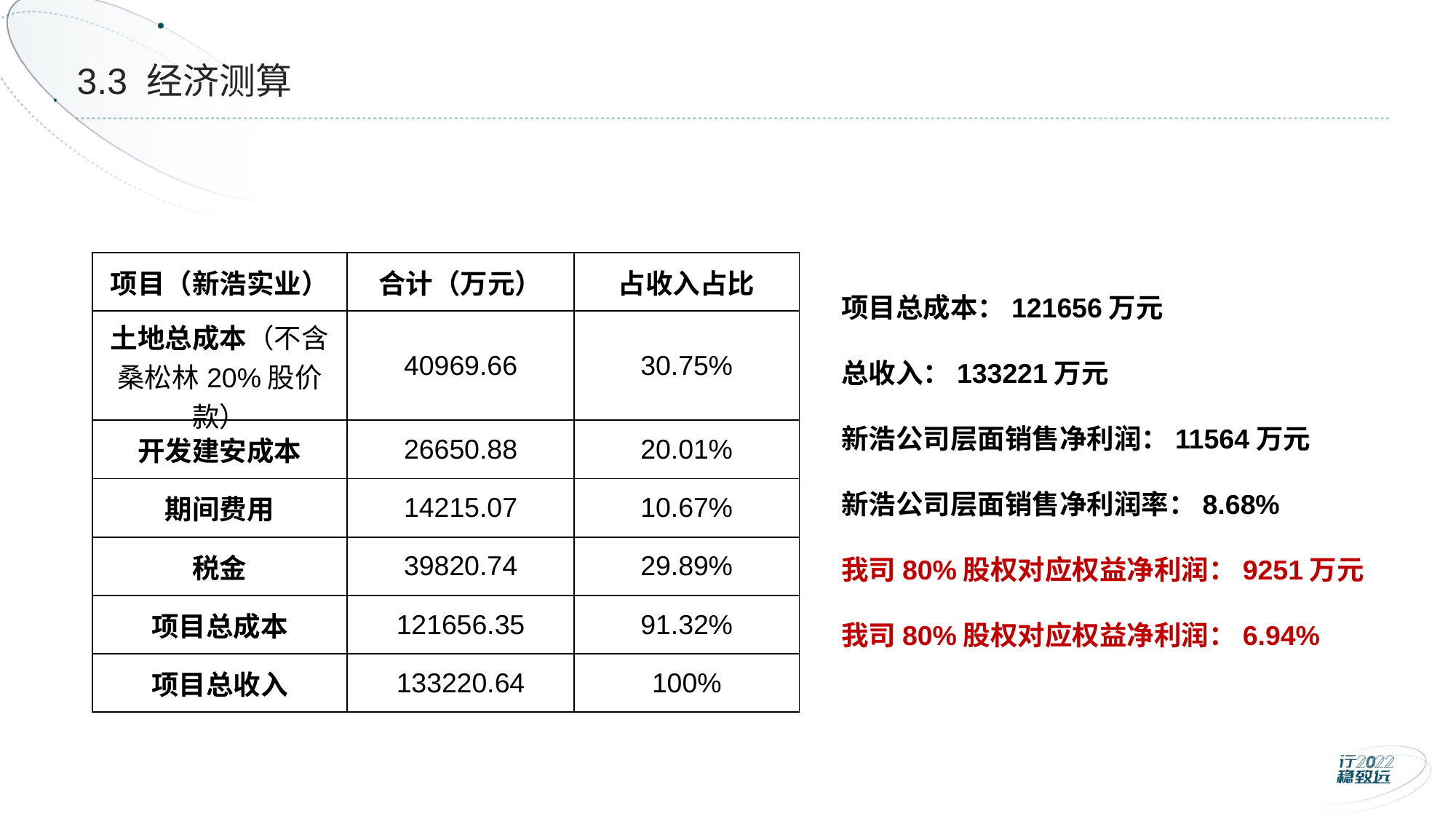

# 3.3 经济测算
| 项目（新浩实业） | 合计（万元） | 占收入占比 |
| --- | --- | --- |
| 土地总成本（不含桑松林20%股价款） | 40969.66 | 30.75% |
| 开发建安成本 | 26650.88 | 20.01% |
| 期间费用 | 14215.07 | 10.67% |
| 税金 | 39820.74 | 29.89% |
| 项目总成本 | 121656.35 | 91.32% |
| 项目总收入 | 133220.64 | 100% |
项目总成本：121656万元
总收入：133221万元
新浩公司层面销售净利润：11564万元
新浩公司层面销售净利润率：8.68%
我司80%股权对应权益净利润：9251万元
我司80%股权对应权益净利润：6.94%